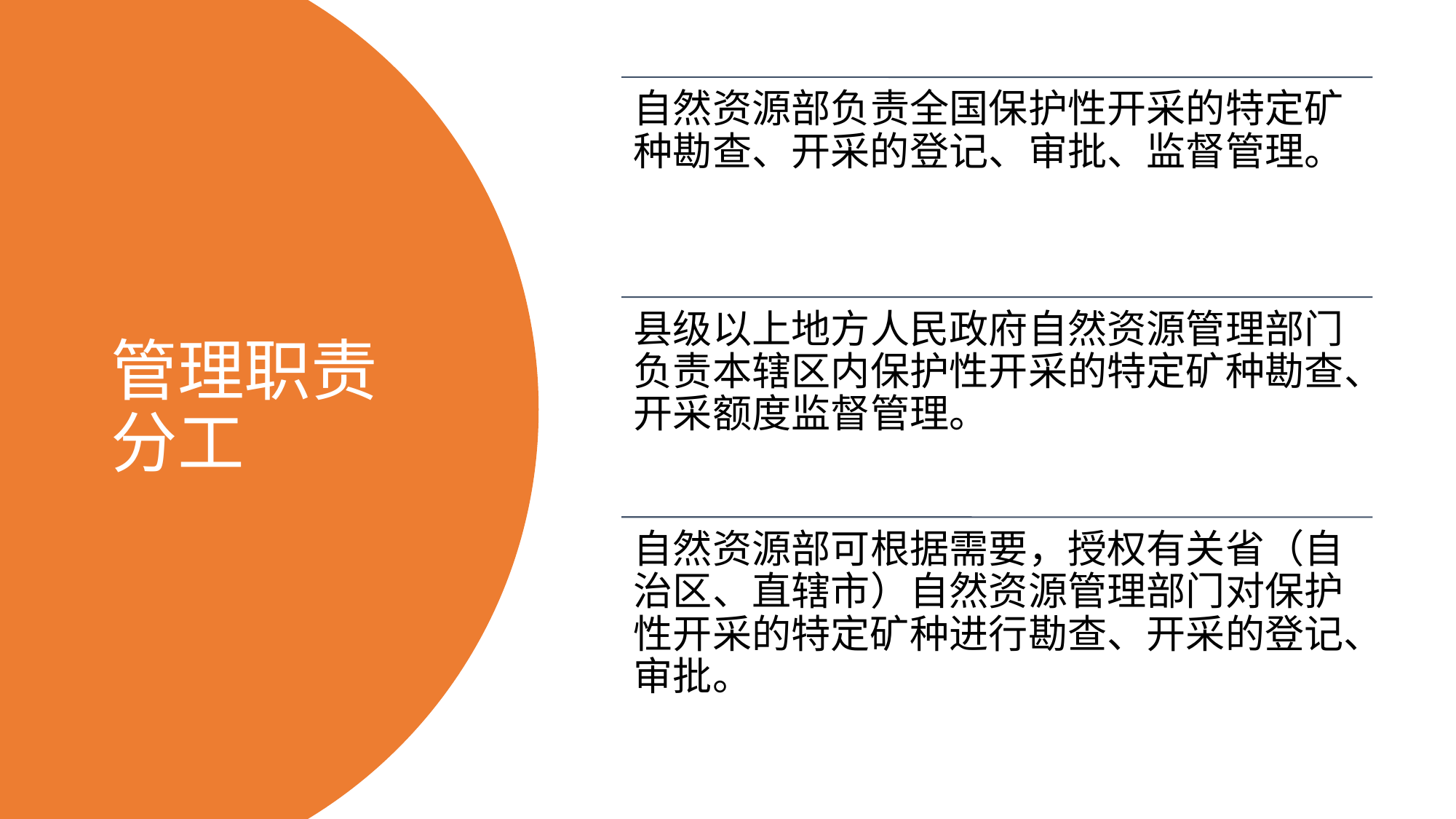

自然资源部负责全国保护性开采的特定矿种勘查、开采的登记、审批、监督管理。
县级以上地方人民政府自然资源管理部门负责本辖区内保护性开采的特定矿种勘查、开采额度监督管理。
自然资源部可根据需要，授权有关省（自治区、直辖市）自然资源管理部门对保护性开采的特定矿种进行勘查、开采的登记、审批。
# 管理职责分工